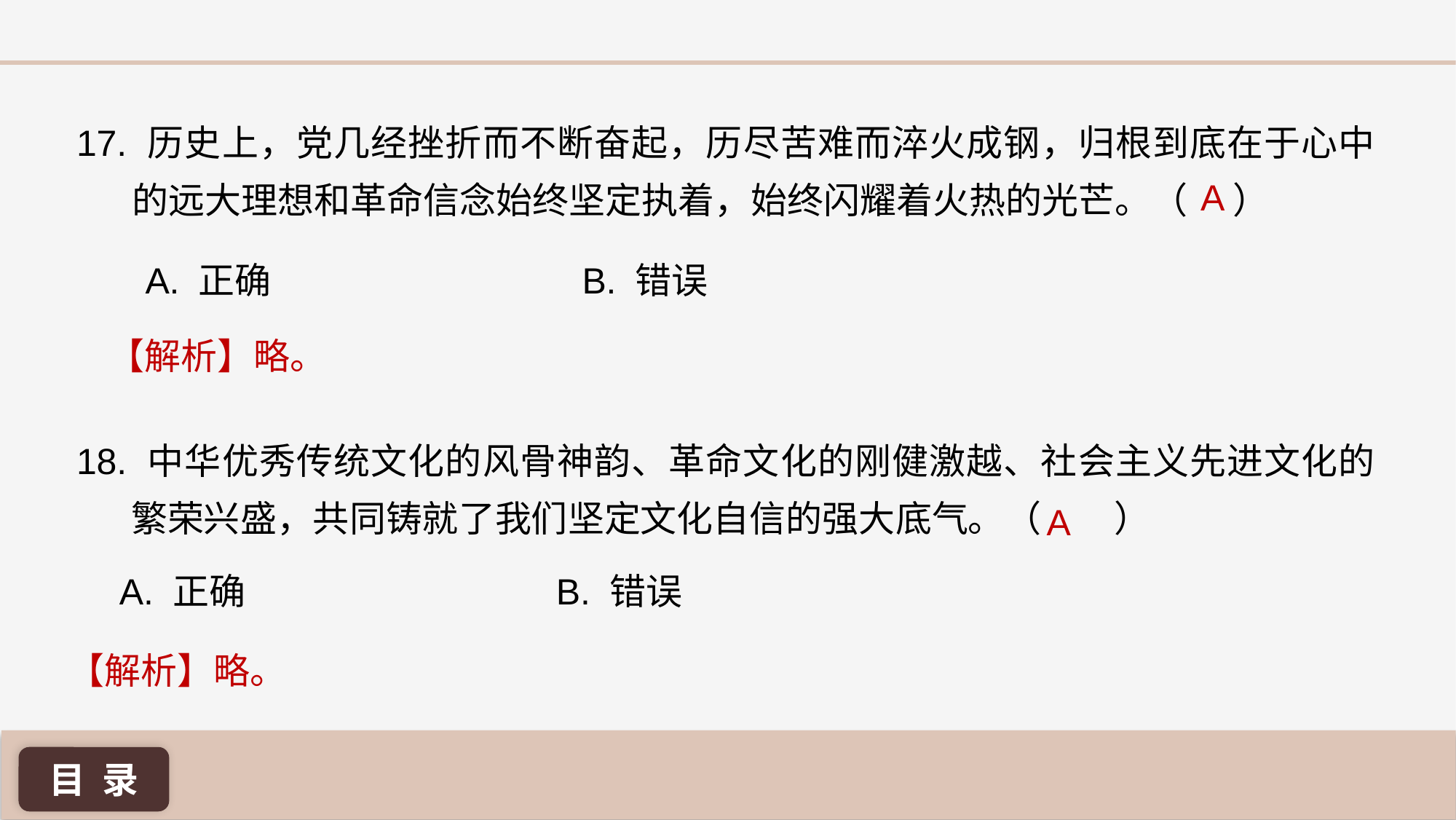

17. 历史上，党几经挫折而不断奋起，历尽苦难而淬火成钢，归根到底在于心中的远大理想和革命信念始终坚定执着，始终闪耀着火热的光芒。（	 ）
A
A. 正确 			B. 错误
【解析】略。
18. 中华优秀传统文化的风骨神韵、革命文化的刚健激越、社会主义先进文化的繁荣兴盛，共同铸就了我们坚定文化自信的强大底气。（	）
A
A. 正确 			B. 错误
【解析】略。